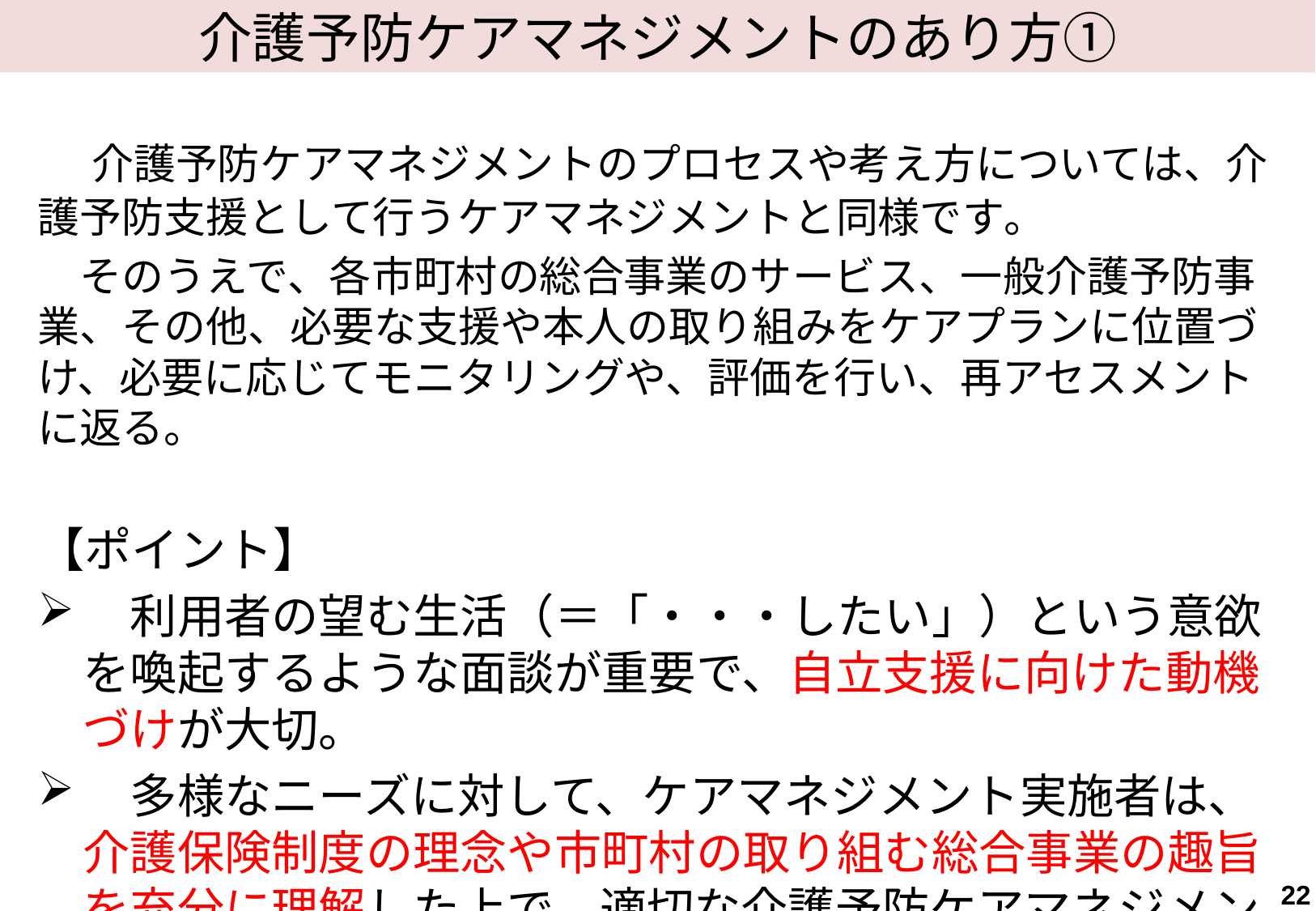

# 介護予防ケアマネジメントのあり方①
　介護予防ケアマネジメントのプロセスや考え方については、介護予防支援として行うケアマネジメントと同様です。
　そのうえで、各市町村の総合事業のサービス、一般介護予防事業、その他、必要な支援や本人の取り組みをケアプランに位置づけ、必要に応じてモニタリングや、評価を行い、再アセスメントに返る。

【ポイント】
　利用者の望む生活（＝「・・・したい」）という意欲を喚起するような面談が重要で、自立支援に向けた動機づけが大切。
　多様なニーズに対して、ケアマネジメント実施者は、介護保険制度の理念や市町村の取り組む総合事業の趣旨を充分に理解した上で、適切な介護予防ケアマネジメントを行う。
22